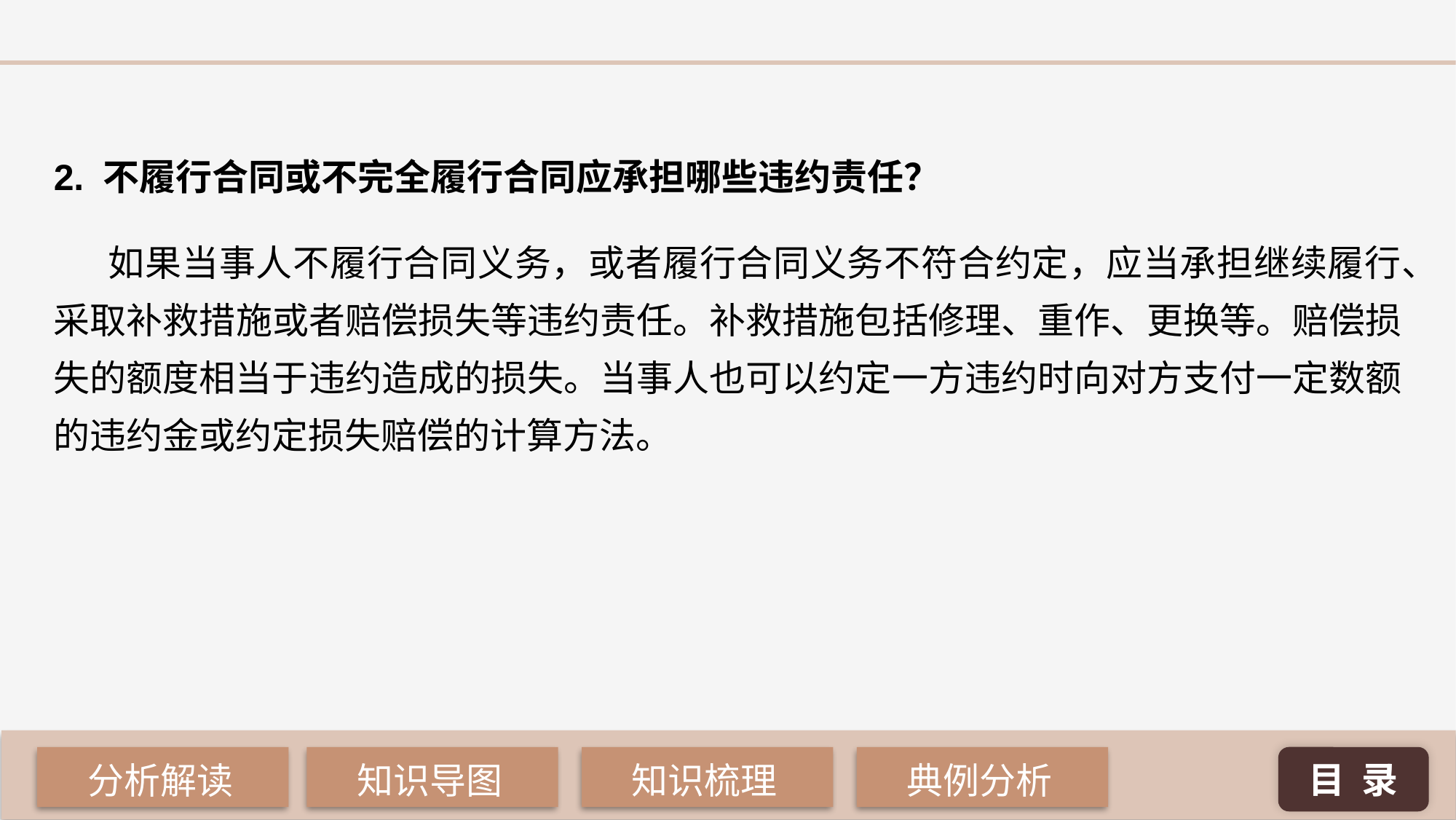

2. 不履行合同或不完全履行合同应承担哪些违约责任？
如果当事人不履行合同义务，或者履行合同义务不符合约定，应当承担继续履行、采取补救措施或者赔偿损失等违约责任。补救措施包括修理、重作、更换等。赔偿损失的额度相当于违约造成的损失。当事人也可以约定一方违约时向对方支付一定数额的违约金或约定损失赔偿的计算方法。